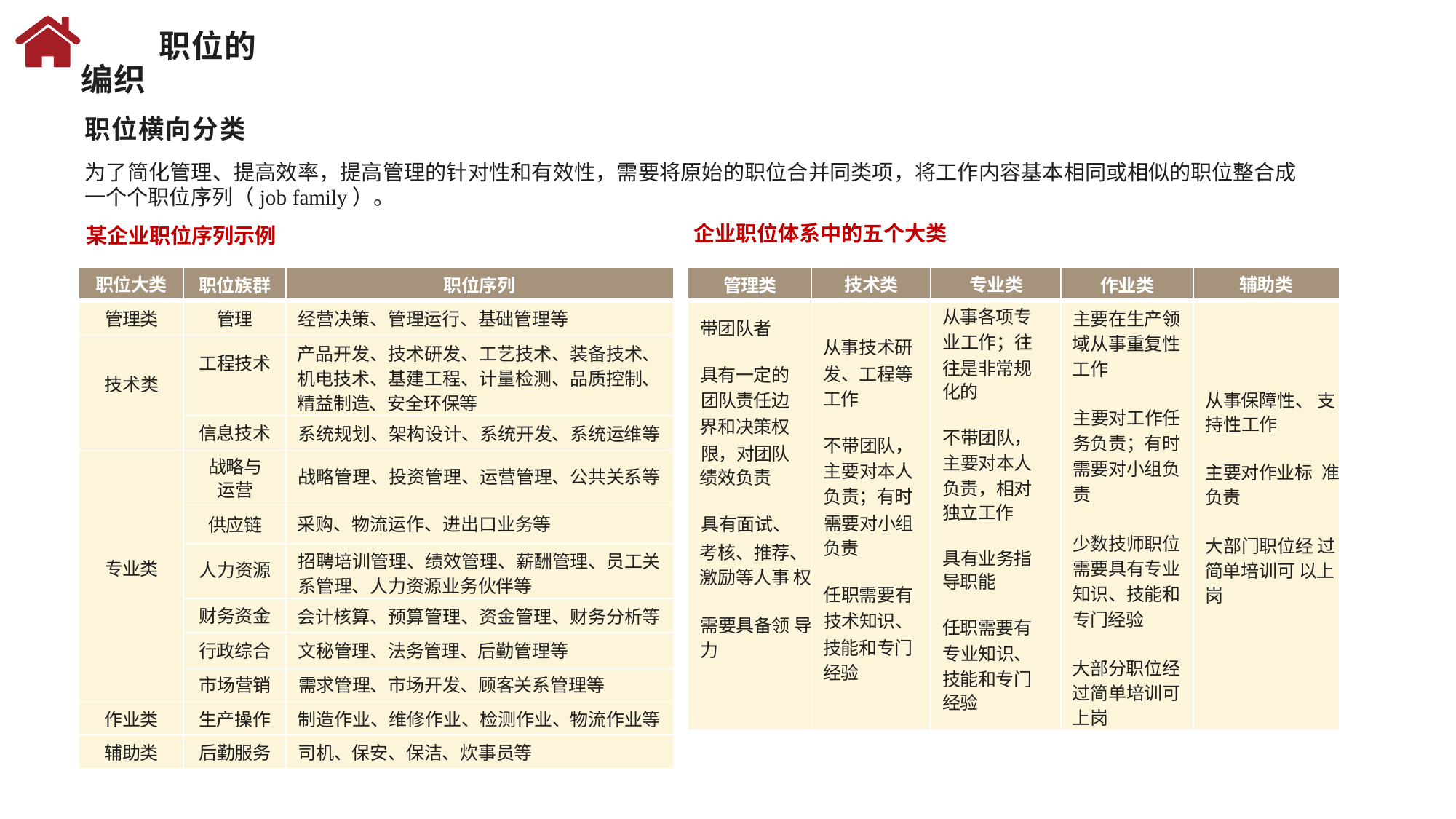

职位的编织

职位横向分类

为了简化管理、提高效率，提高管理的针对性和有效性，需要将原始的职位合并同类项，将工作内容基本相同或相似的职位整合成一个个职位序列（job family）。

企业职位体系中的五个大类

某企业职位序列示例
| 职位大类 | 职位族群 | 职位序列 |
| --- | --- | --- |
| 管理类 | 管理 | 经营决策、管理运行、基础管理等 |
| 技术类 | 工程技术 | 产品开发、技术研发、工艺技术、装备技术、机电技术、基建工程、计量检测、品质控制、精益制造、安全环保等 |
|  | 信息技术 | 系统规划、架构设计、系统开发、系统运维等 |
| 专业类 | 战略与 运营 | 战略管理、投资管理、运营管理、公共关系等 |
|  | 供应链 | 采购、物流运作、进出口业务等 |
|  | 人力资源 | 招聘培训管理、绩效管理、薪酬管理、员工关系管理、人力资源业务伙伴等 |
|  | 财务资金 | 会计核算、预算管理、资金管理、财务分析等 |
|  | 行政综合 | 文秘管理、法务管理、后勤管理等 |
|  | 市场营销 | 需求管理、市场开发、顾客关系管理等 |
| 作业类 | 生产操作 | 制造作业、维修作业、检测作业、物流作业等 |
| 辅助类 | 后勤服务 | 司机、保安、保洁、炊事员等 |
| 管理类 | 技术类 | 专业类 | 作业类 | 辅助类 |
| --- | --- | --- | --- | --- |
| 带团队者 具有一定的 团队责任边 界和决策权 限，对团队 绩效负责 具有面试、 考核、推荐、激励等人事 权 需要具备领 导力 | 从事技术研 发、工程等 工作 不带团队， 主要对本人 负责；有时 需要对小组 负责 任职需要有 技术知识、 技能和专门 经验 | 从事各项专 业工作；往 往是非常规 化的 不带团队， 主要对本人 负责，相对 独立工作 具有业务指 导职能 任职需要有 专业知识、 技能和专门 经验 | 主要在生产领域从事重复性工作 主要对工作任务负责；有时需要对小组负责 少数技师职位需要具有专业知识、技能和专门经验 大部分职位经过简单培训可上岗 | 从事保障性、 支持性工作 主要对作业标 准负责 大部门职位经 过简单培训可 以上岗 |